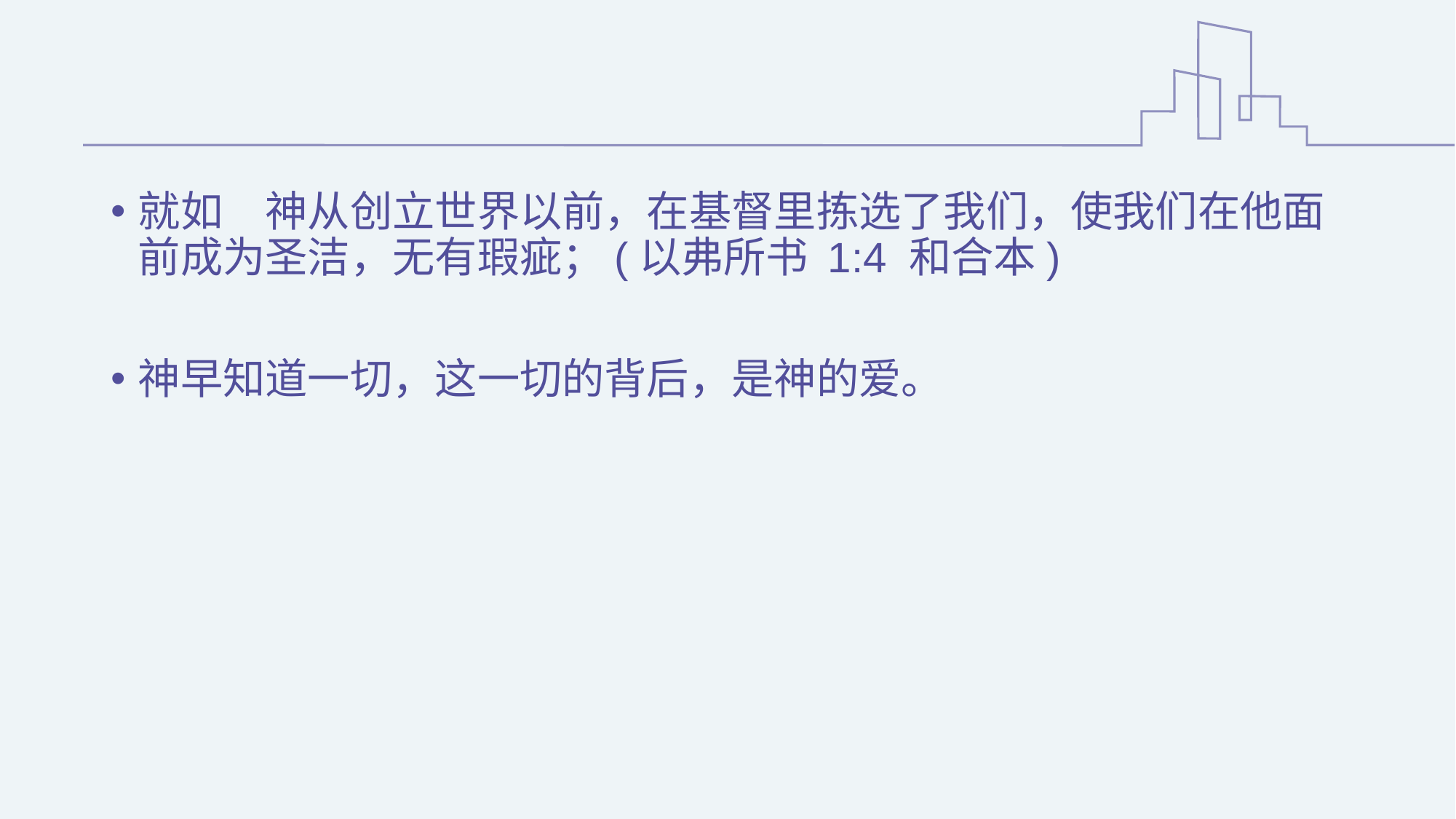

就如　神从创立世界以前，在基督里拣选了我们，使我们在他面前成为圣洁，无有瑕疵；(以弗所书 1:4 和合本)

神早知道一切，这一切的背后，是神的爱。